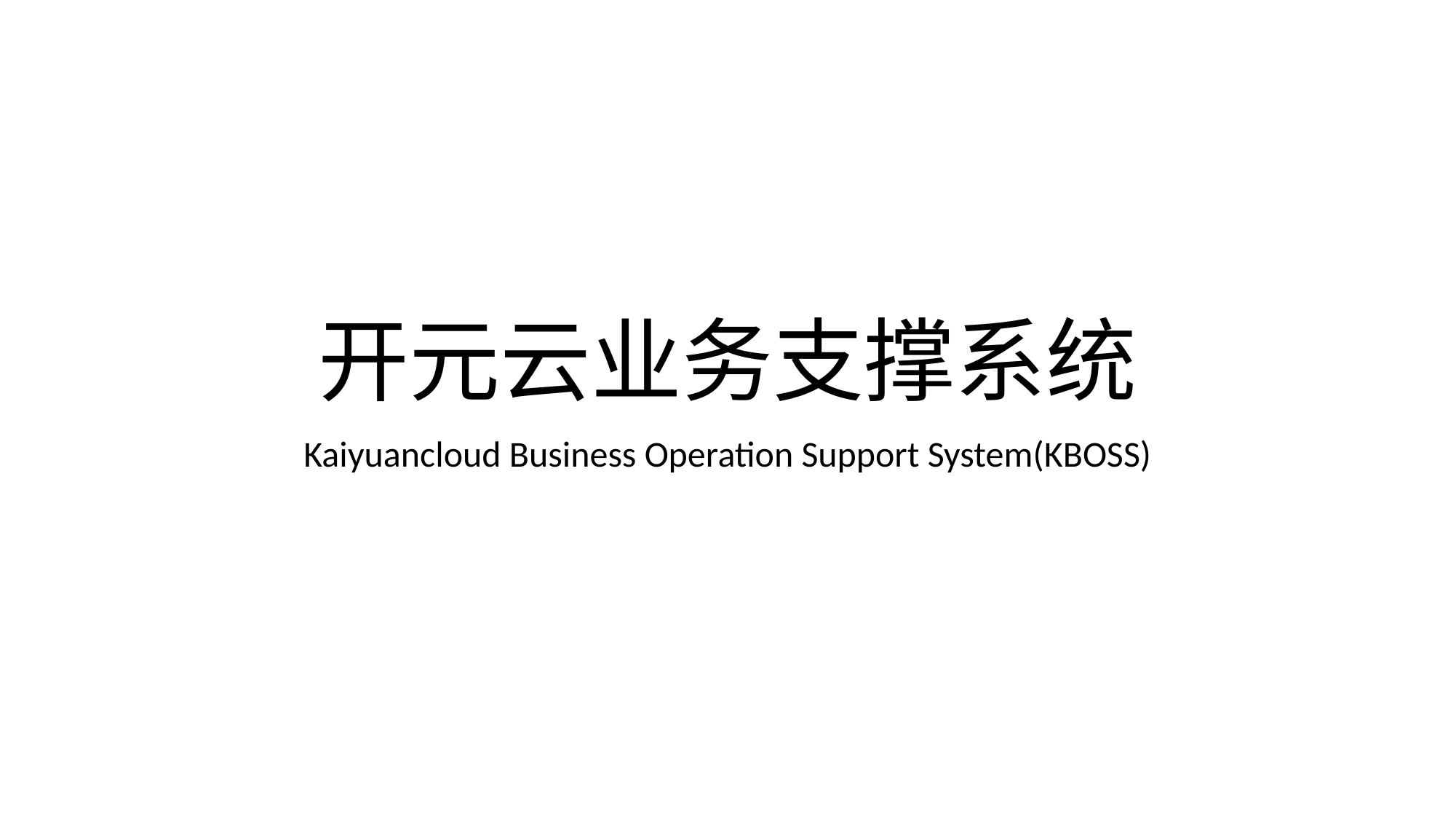

# 开元云业务支撑系统
Kaiyuancloud Business Operation Support System(KBOSS)